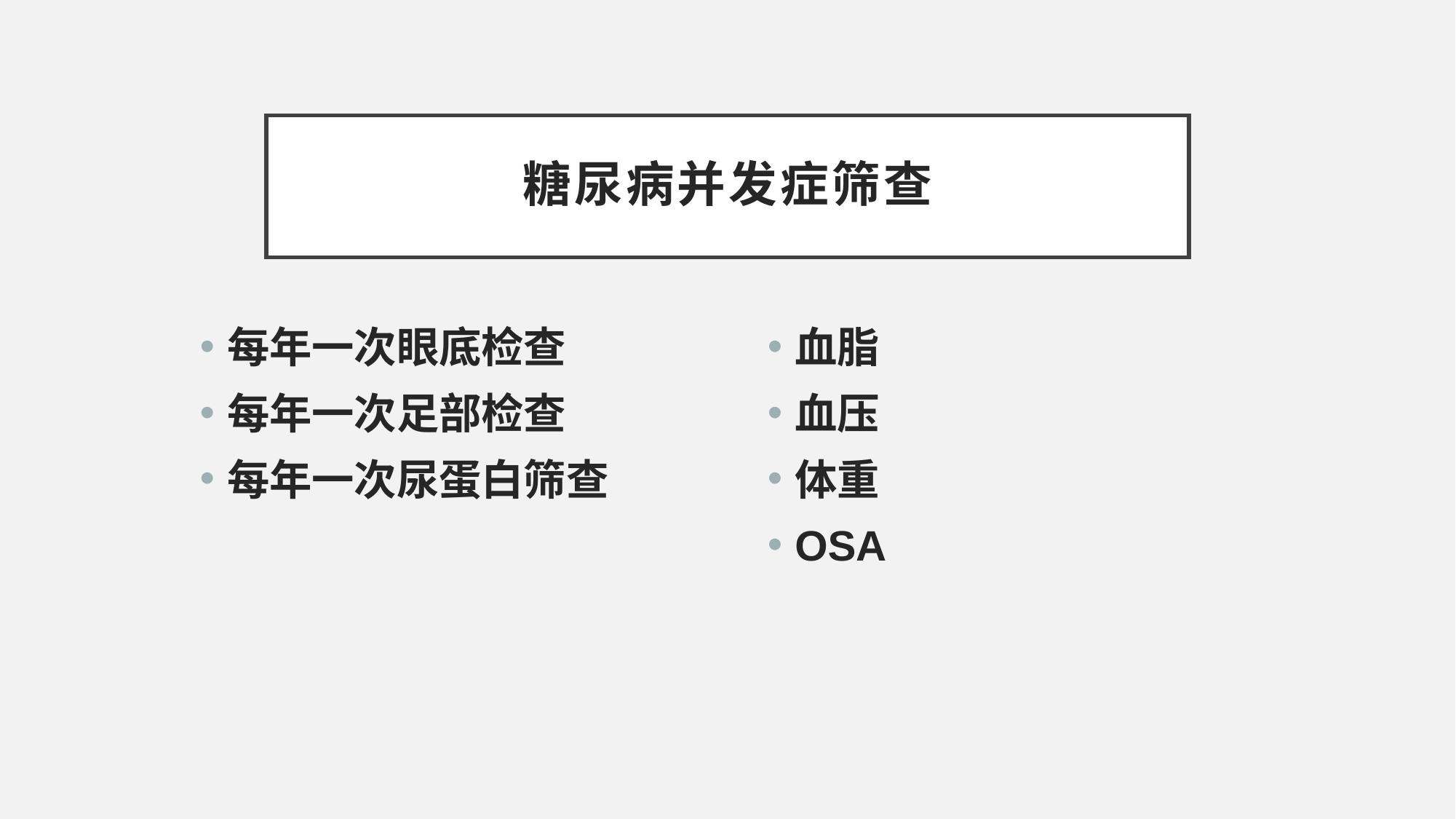

# 糖尿病并发症筛查
每年一次眼底检查
每年一次足部检查
每年一次尿蛋白筛查
血脂
血压
体重
OSA